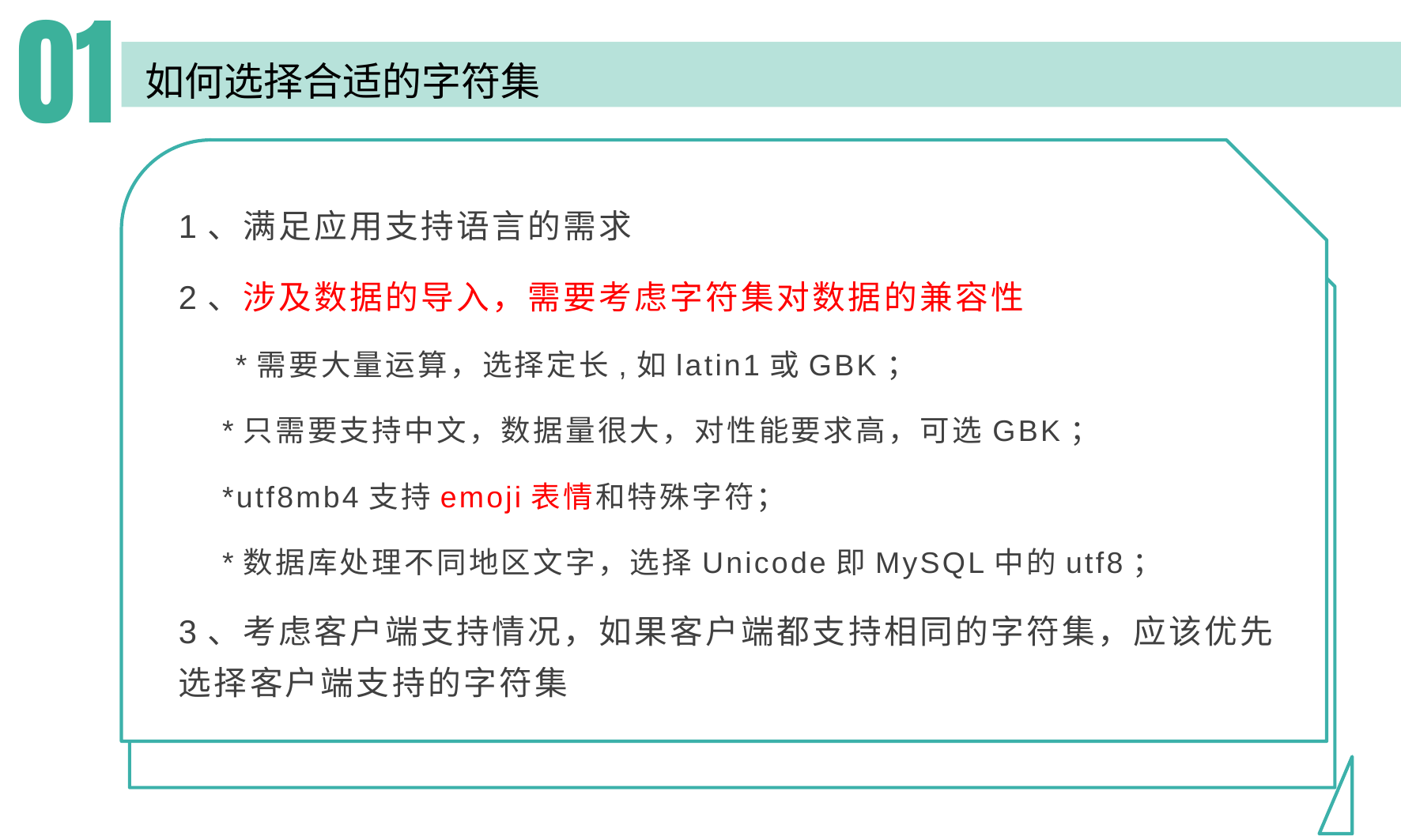

01

如何选择合适的字符集

1、满足应用支持语言的需求
2、涉及数据的导入，需要考虑字符集对数据的兼容性
*需要大量运算，选择定长,如latin1或GBK；
    *只需要支持中文，数据量很大，对性能要求高，可选GBK；
    *utf8mb4支持emoji表情和特殊字符；
    *数据库处理不同地区文字，选择Unicode即MySQL中的utf8；
3、考虑客户端支持情况，如果客户端都支持相同的字符集，应该优先选择客户端支持的字符集